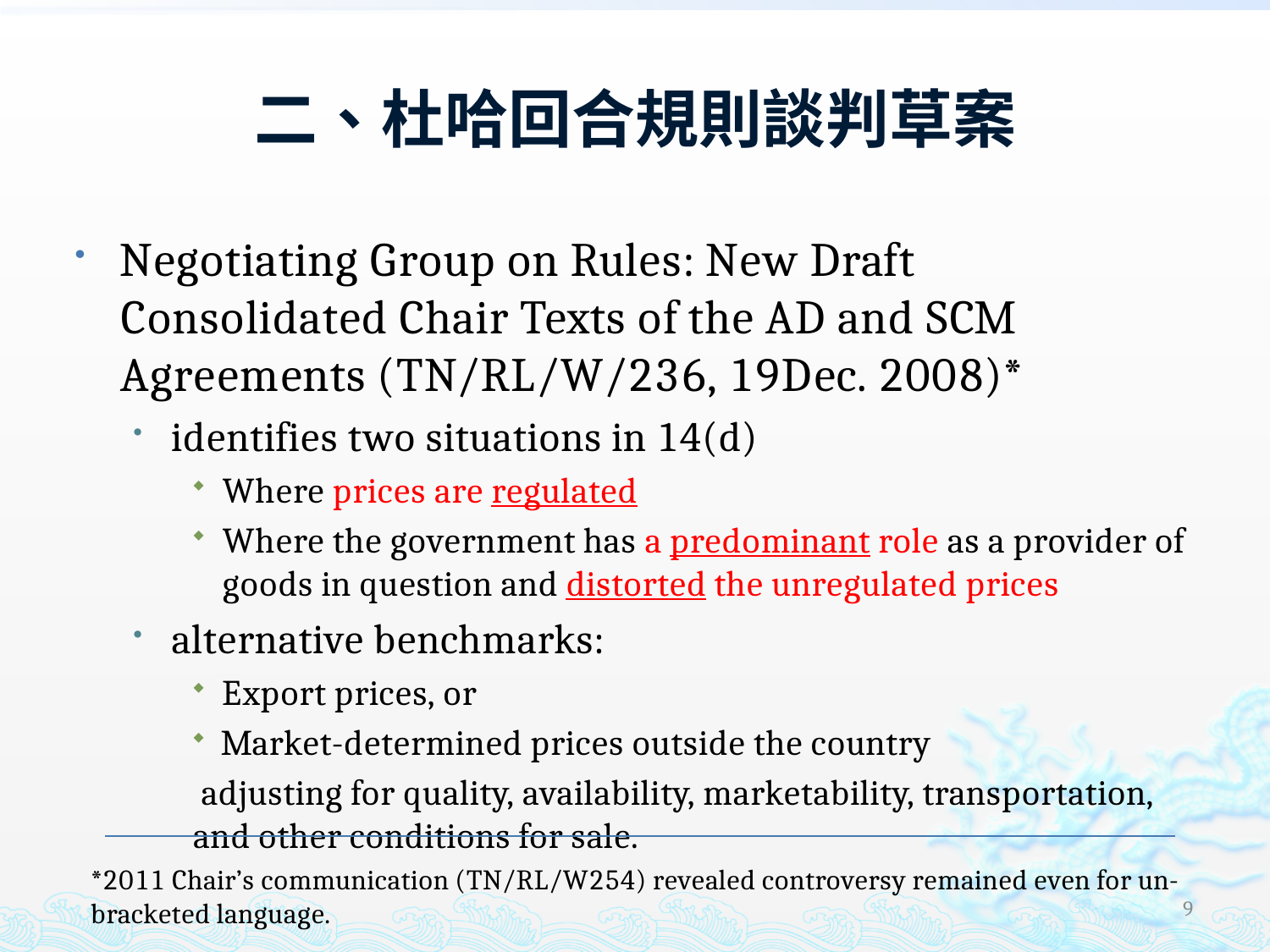

# 二、杜哈回合規則談判草案
Negotiating Group on Rules: New Draft Consolidated Chair Texts of the AD and SCM Agreements (TN/RL/W/236, 19Dec. 2008)*
identifies two situations in 14(d)
Where prices are regulated
Where the government has a predominant role as a provider of goods in question and distorted the unregulated prices
alternative benchmarks:
Export prices, or
Market-determined prices outside the country
 adjusting for quality, availability, marketability, transportation,  and other conditions for sale.
*2011 Chair’s communication (TN/RL/W254) revealed controversy remained even for un-bracketed language.

9